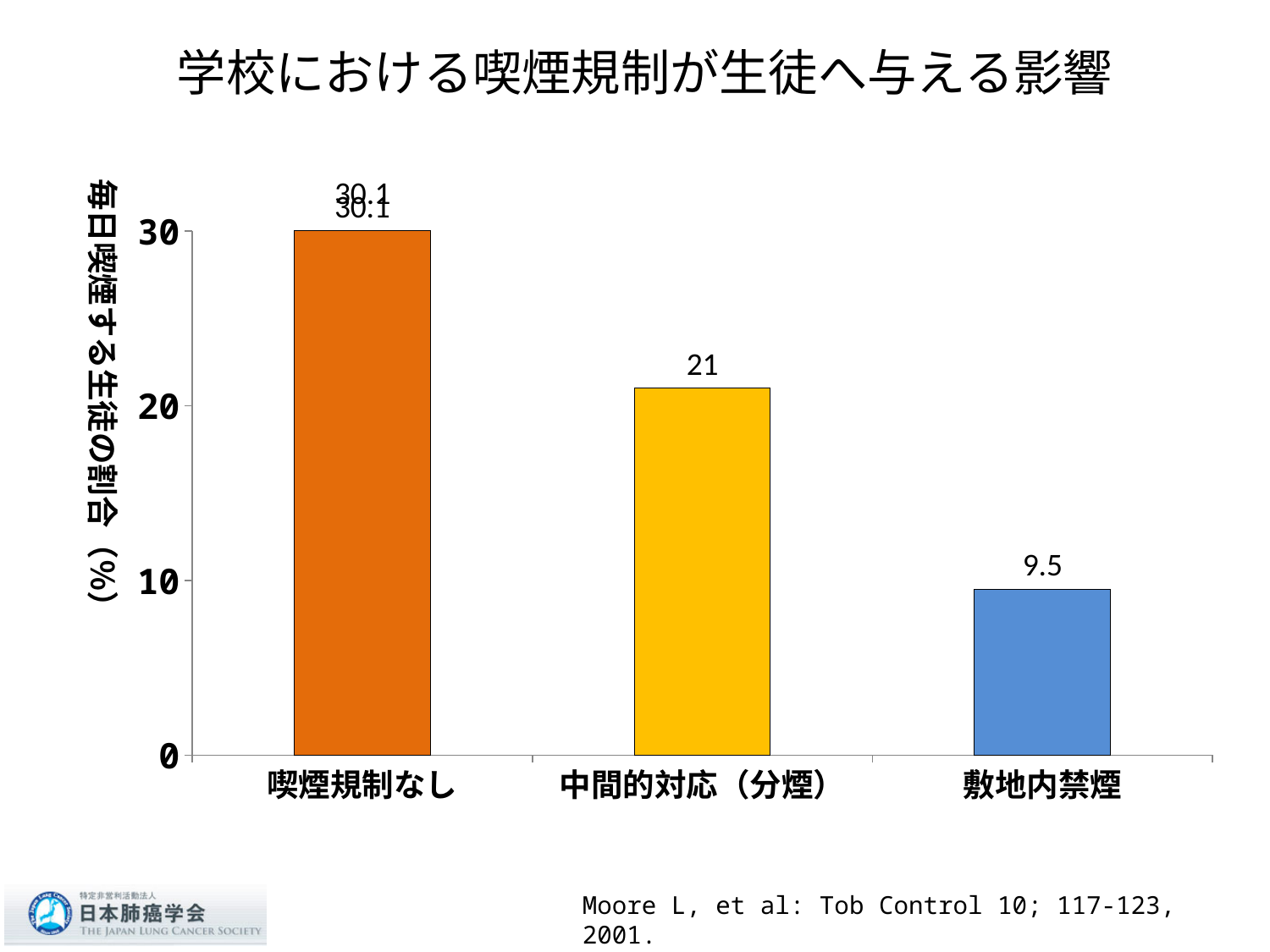

# 学校における喫煙規制が生徒へ与える影響
毎日喫煙する生徒の割合（％）
30.1

### Chart

| Category | 系列 1 |
|---|---|
| 喫煙規制なし | 30.1 |
| 中間的対応（分煙） | 21.0 |
| 敷地内禁煙 | 9.5 |
Moore L, et al: Tob Control 10; 117-123, 2001.